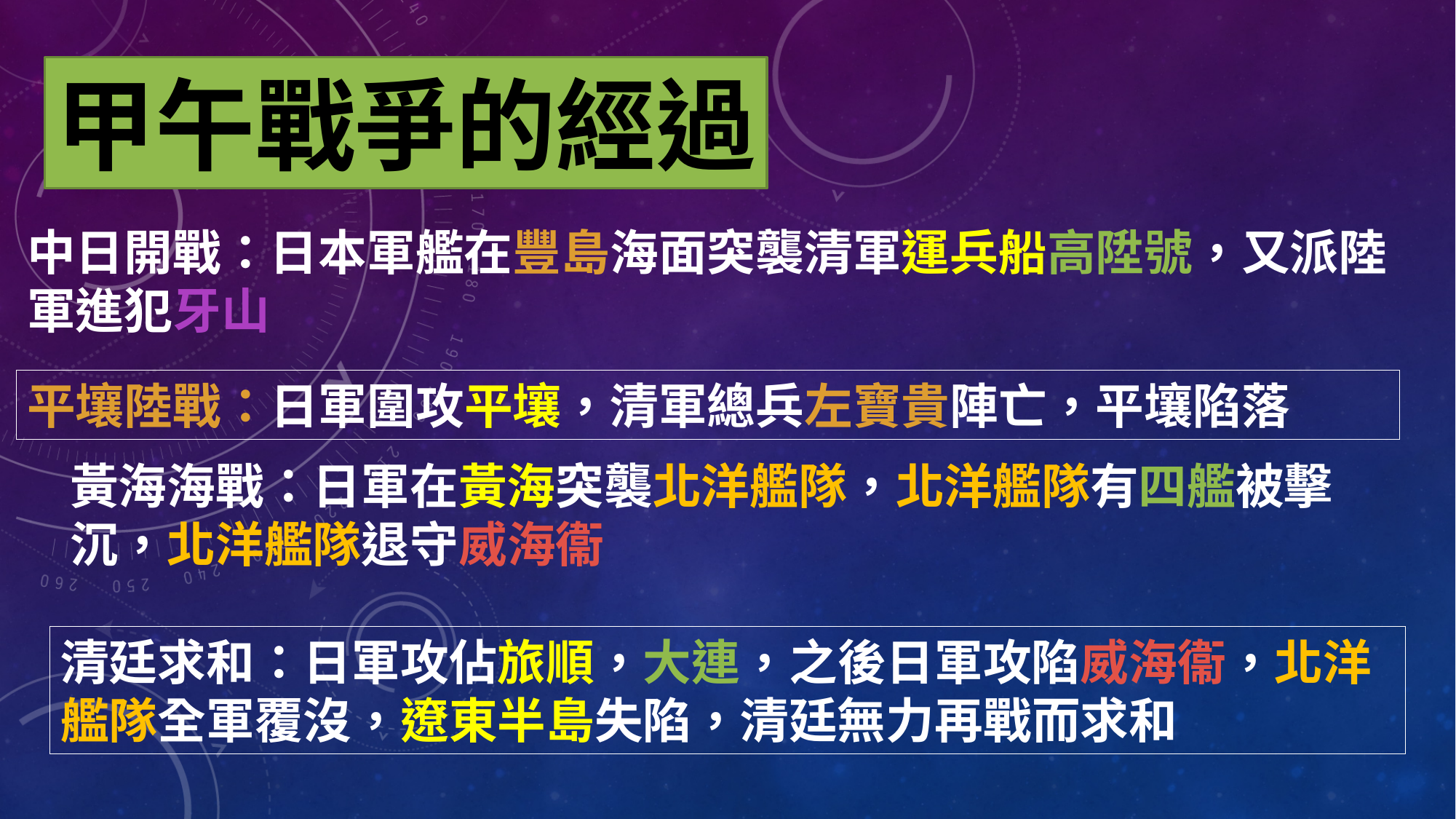

甲午戰爭的經過
中日開戰：日本軍艦在豐島海面突襲清軍運兵船高陞號，又派陸軍進犯牙山
平壤陸戰：日軍圍攻平壤，清軍總兵左寶貴陣亡，平壤陷落
黃海海戰：日軍在黃海突襲北洋艦隊，北洋艦隊有四艦被擊沉，北洋艦隊退守威海衞
清廷求和：日軍攻佔旅順，大連，之後日軍攻陷威海衞，北洋艦隊全軍覆沒，遼東半島失陷，清廷無力再戰而求和